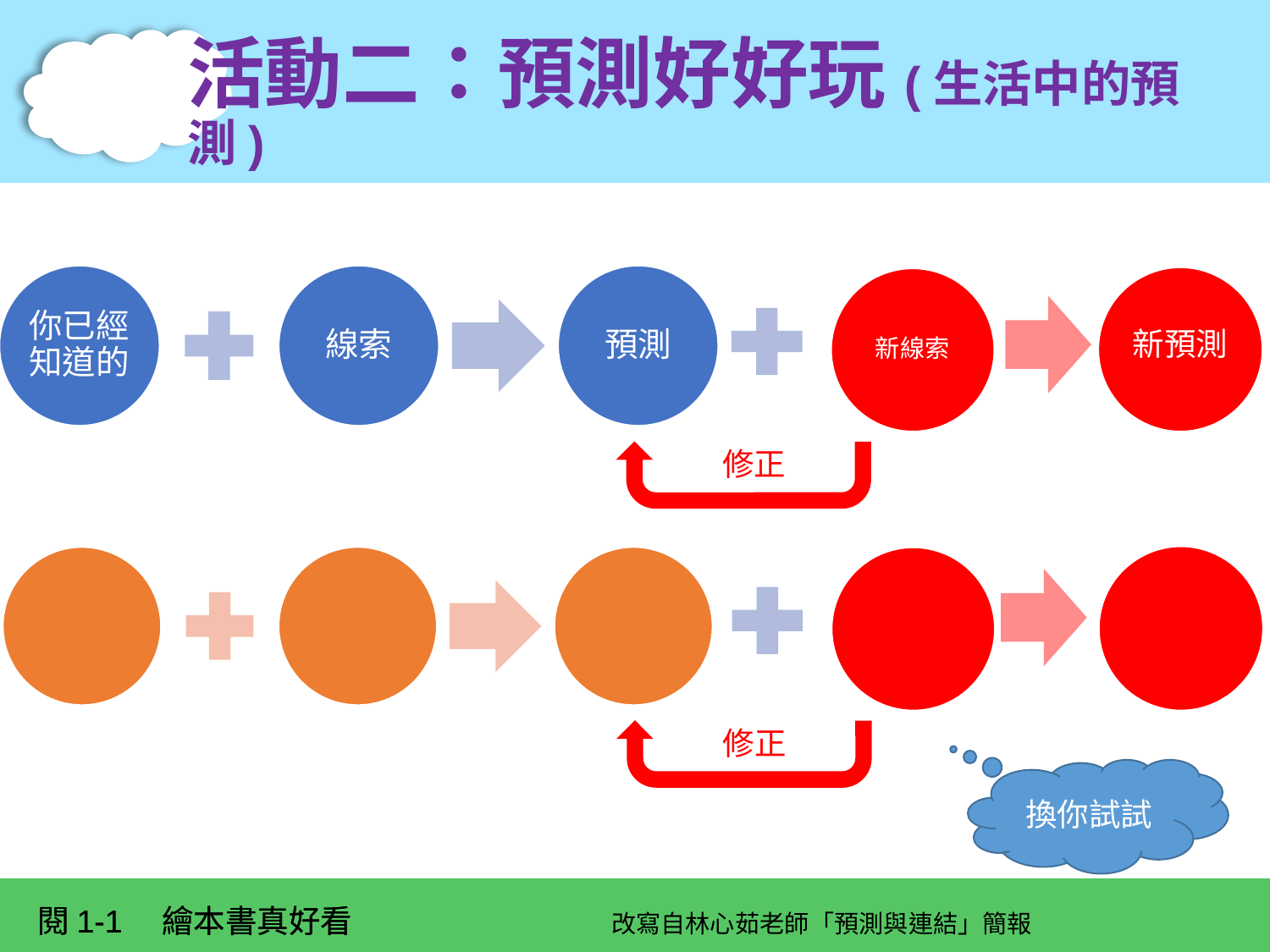

# 活動二：預測好好玩(生活中的預測)
你已經知道的

線索

預測

新線索

新預測

修正

修正
換你試試